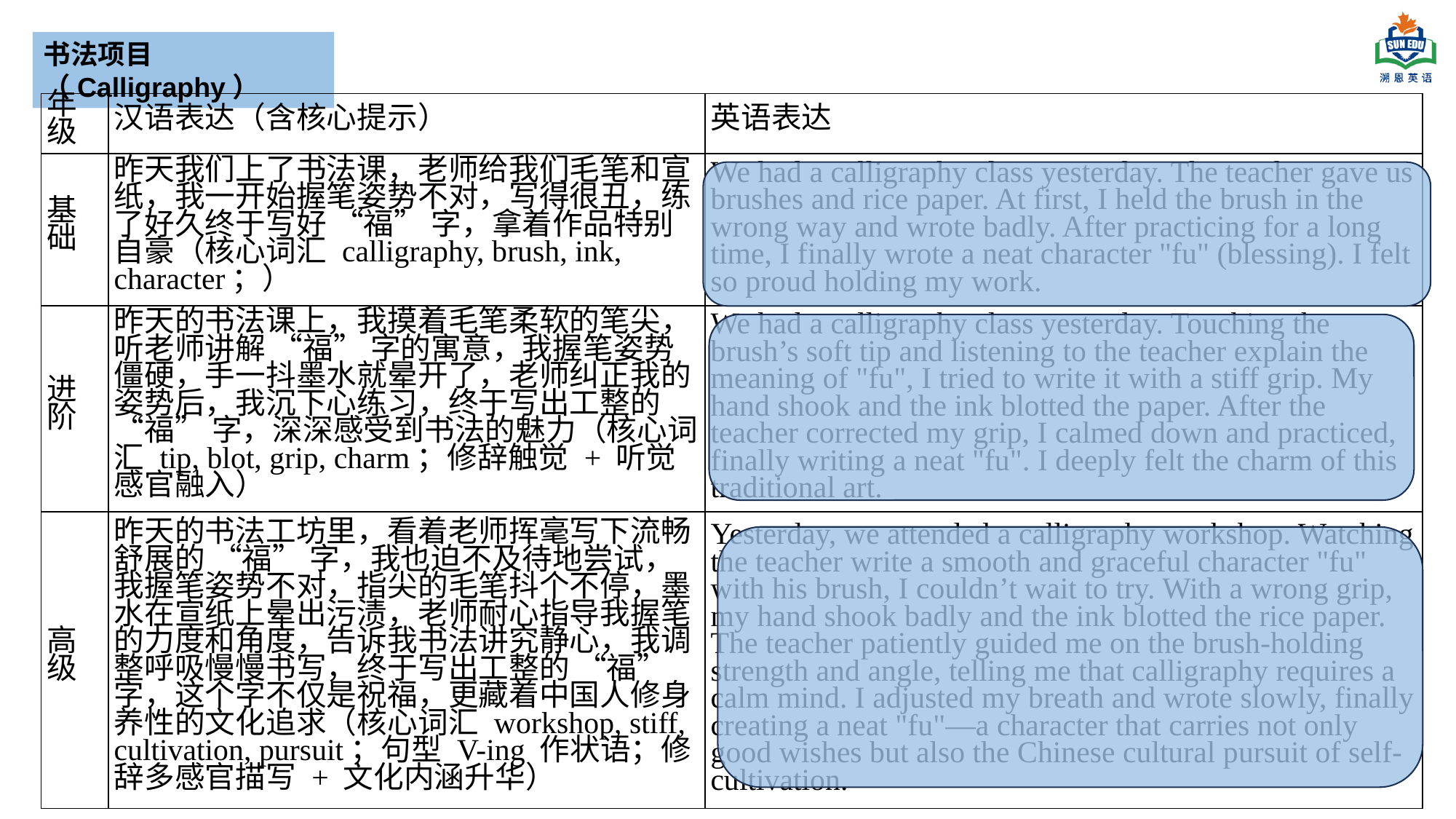

书法项目（Calligraphy）
| 年级 | 汉语表达（含核心提示） | 英语表达 |
| --- | --- | --- |
| 基础 | 昨天我们上了书法课，老师给我们毛笔和宣纸，我一开始握笔姿势不对，写得很丑，练了好久终于写好 “福” 字，拿着作品特别自豪（核心词汇 calligraphy, brush, ink, character；） | We had a calligraphy class yesterday. The teacher gave us brushes and rice paper. At first, I held the brush in the wrong way and wrote badly. After practicing for a long time, I finally wrote a neat character "fu" (blessing). I felt so proud holding my work. |
| 进阶 | 昨天的书法课上，我摸着毛笔柔软的笔尖，听老师讲解 “福” 字的寓意，我握笔姿势僵硬，手一抖墨水就晕开了，老师纠正我的姿势后，我沉下心练习，终于写出工整的 “福” 字，深深感受到书法的魅力（核心词汇 tip, blot, grip, charm；修辞触觉 + 听觉感官融入） | We had a calligraphy class yesterday. Touching the brush’s soft tip and listening to the teacher explain the meaning of "fu", I tried to write it with a stiff grip. My hand shook and the ink blotted the paper. After the teacher corrected my grip, I calmed down and practiced, finally writing a neat "fu". I deeply felt the charm of this traditional art. |
| 高级 | 昨天的书法工坊里，看着老师挥毫写下流畅舒展的 “福” 字，我也迫不及待地尝试，我握笔姿势不对，指尖的毛笔抖个不停，墨水在宣纸上晕出污渍，老师耐心指导我握笔的力度和角度，告诉我书法讲究静心，我调整呼吸慢慢书写，终于写出工整的 “福” 字，这个字不仅是祝福，更藏着中国人修身养性的文化追求（核心词汇 workshop, stiff, cultivation, pursuit；句型 V-ing 作状语；修辞多感官描写 + 文化内涵升华） | Yesterday, we attended a calligraphy workshop. Watching the teacher write a smooth and graceful character "fu" with his brush, I couldn’t wait to try. With a wrong grip, my hand shook badly and the ink blotted the rice paper. The teacher patiently guided me on the brush-holding strength and angle, telling me that calligraphy requires a calm mind. I adjusted my breath and wrote slowly, finally creating a neat "fu"—a character that carries not only good wishes but also the Chinese cultural pursuit of self-cultivation. |